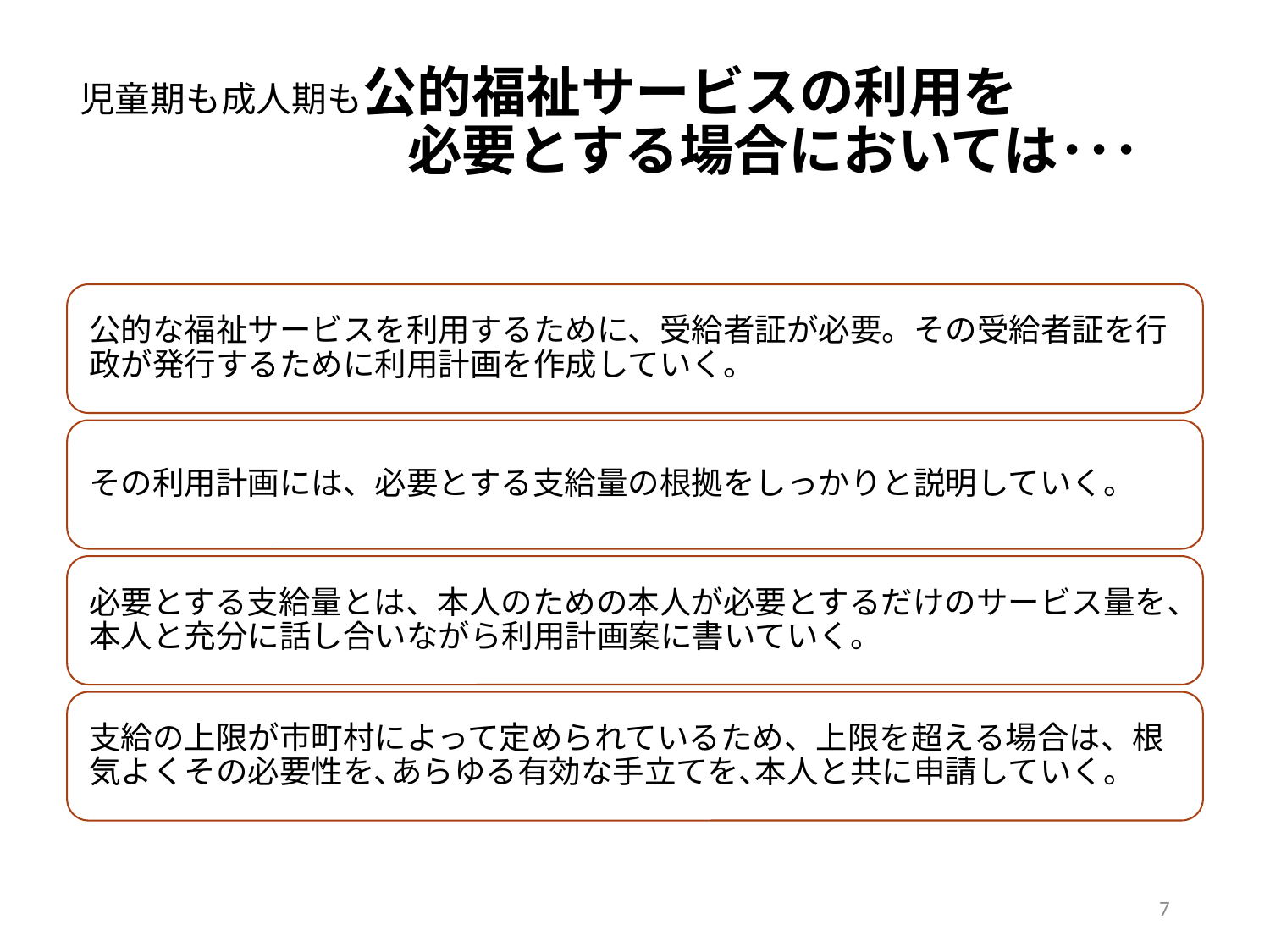

# 児童期も成人期も公的福祉サービスの利用を 　　　　　　必要とする場合においては･･･
公的な福祉サービスを利用するために、受給者証が必要。その受給者証を行政が発行するために利用計画を作成していく。
その利用計画には、必要とする支給量の根拠をしっかりと説明していく。
必要とする支給量とは、本人のための本人が必要とするだけのサービス量を、本人と充分に話し合いながら利用計画案に書いていく。
支給の上限が市町村によって定められているため、上限を超える場合は、根気よくその必要性を､あらゆる有効な手立てを､本人と共に申請していく。
7